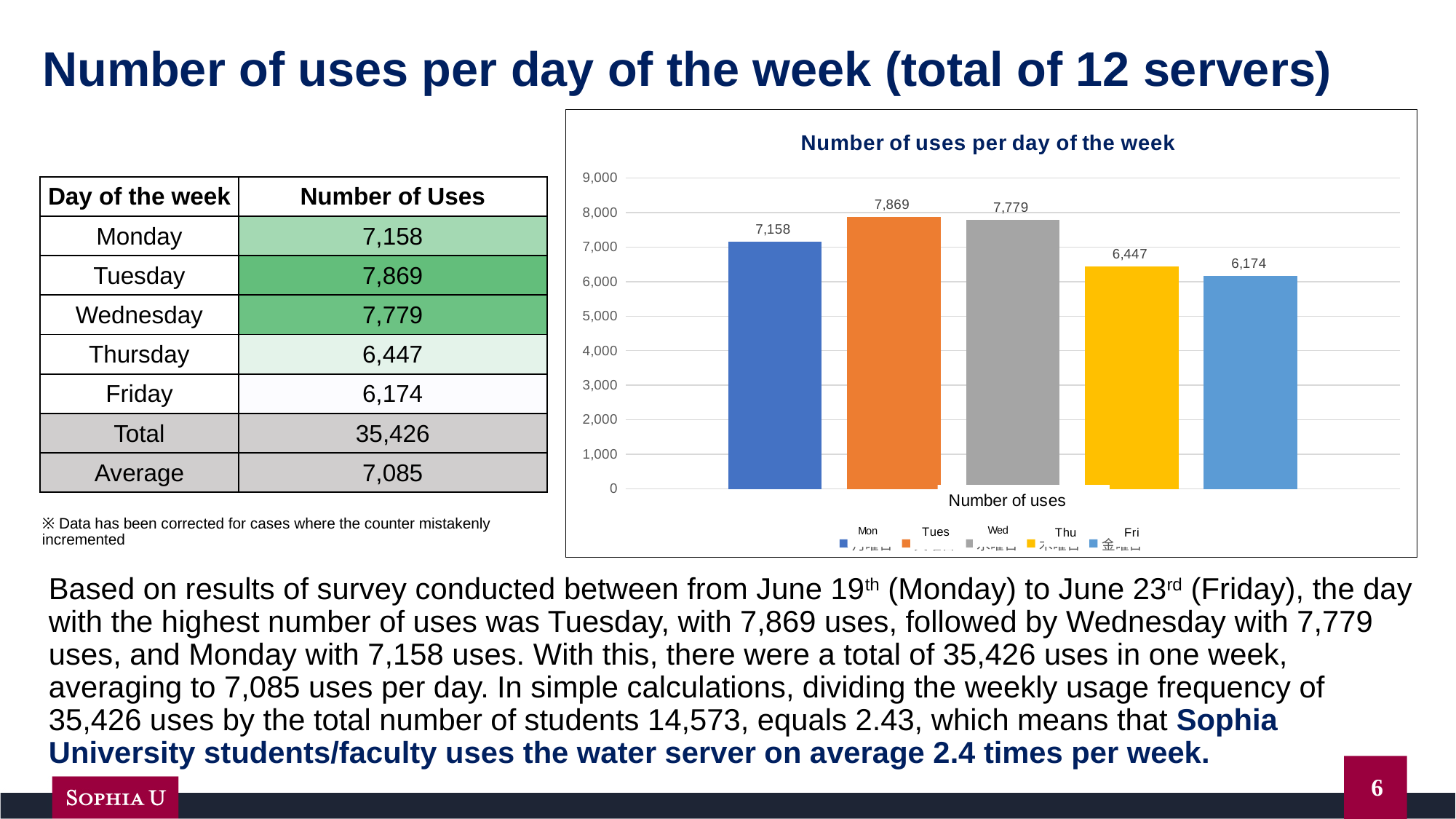

# Number of uses per day of the week (total of 12 servers)

### Chart: Number of uses per day of the week

| Category | 月曜日 | 火曜日 | 水曜日 | 木曜日 | 金曜日 |
|---|---|---|---|---|---|
| 利用回数 | 7158.0 | 7869.0 | 7779.0 | 6447.0 | 6174.0 |
| Day of the week | Number of Uses |
| --- | --- |
| Monday | 7,158 |
| Tuesday | 7,869 |
| Wednesday | 7,779 |
| Thursday | 6,447 |
| Friday | 6,174 |
| Total | 35,426 |
| Average | 7,085 |
※ Data has been corrected for cases where the counter mistakenly incremented
Based on results of survey conducted between from June 19th (Monday) to June 23rd (Friday), the day with the highest number of uses was Tuesday, with 7,869 uses, followed by Wednesday with 7,779 uses, and Monday with 7,158 uses. With this, there were a total of 35,426 uses in one week, averaging to 7,085 uses per day. In simple calculations, dividing the weekly usage frequency of 35,426 uses by the total number of students 14,573, equals 2.43, which means that Sophia University students/faculty uses the water server on average 2.4 times per week.
6